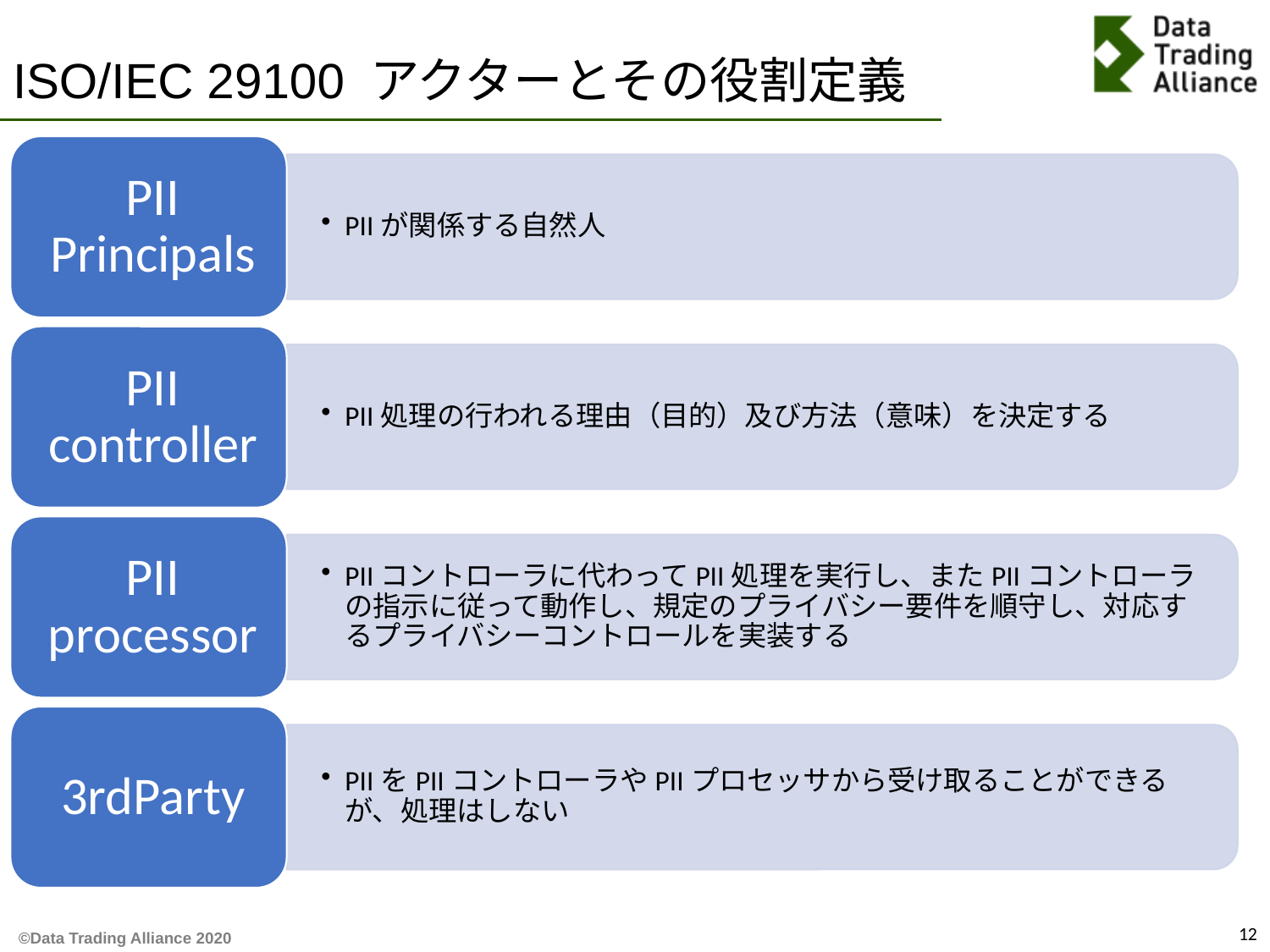

# ISO/IEC 29100 アクターとその役割定義
PIIが関係する自然人
PII Principals
PII処理の行われる理由（目的）及び方法（意味）を決定する
PII controller
PIIコントローラに代わってPII処理を実行し、またPIIコントローラの指示に従って動作し、規定のプライバシー要件を順守し、対応するプライバシーコントロールを実装する
PII processor
PIIをPIIコントローラやPIIプロセッサから受け取ることができるが、処理はしない
3rdParty
12